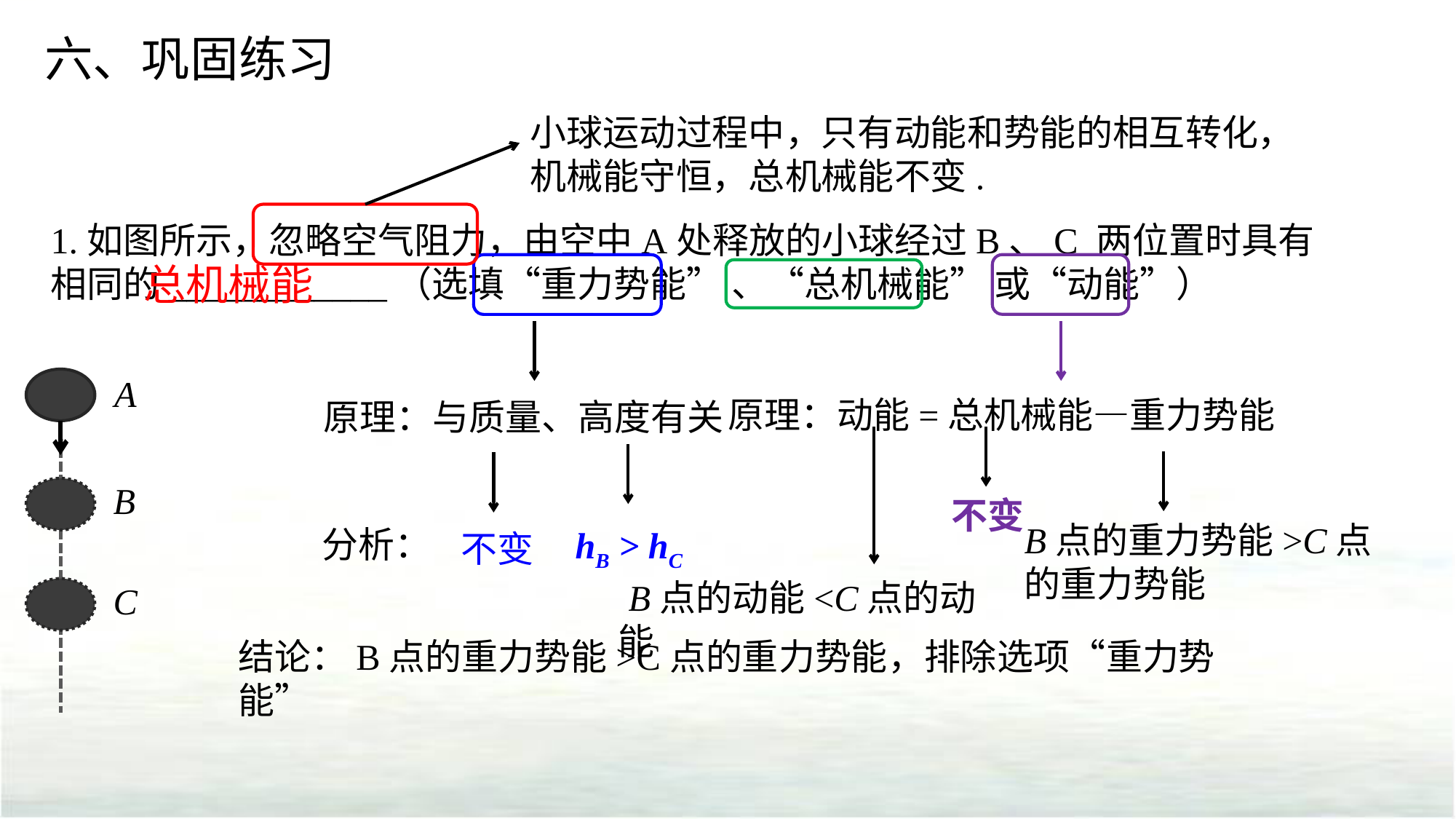

六、巩固练习
小球运动过程中，只有动能和势能的相互转化，机械能守恒，总机械能不变.

1.如图所示，忽略空气阻力，由空中A处释放的小球经过B、C 两位置时具有相同的____________（选填“重力势能” 、“总机械能” 或“动能”）

总机械能

原理：与质量、高度有关
A

B

C

原理：动能=总机械能—重力势能
B点的重力势能>C点的重力势能
不变
分析：
 hB > hC
  不变
 B点的动能<C点的动能

结论：B点的重力势能>C点的重力势能，排除选项“重力势能”